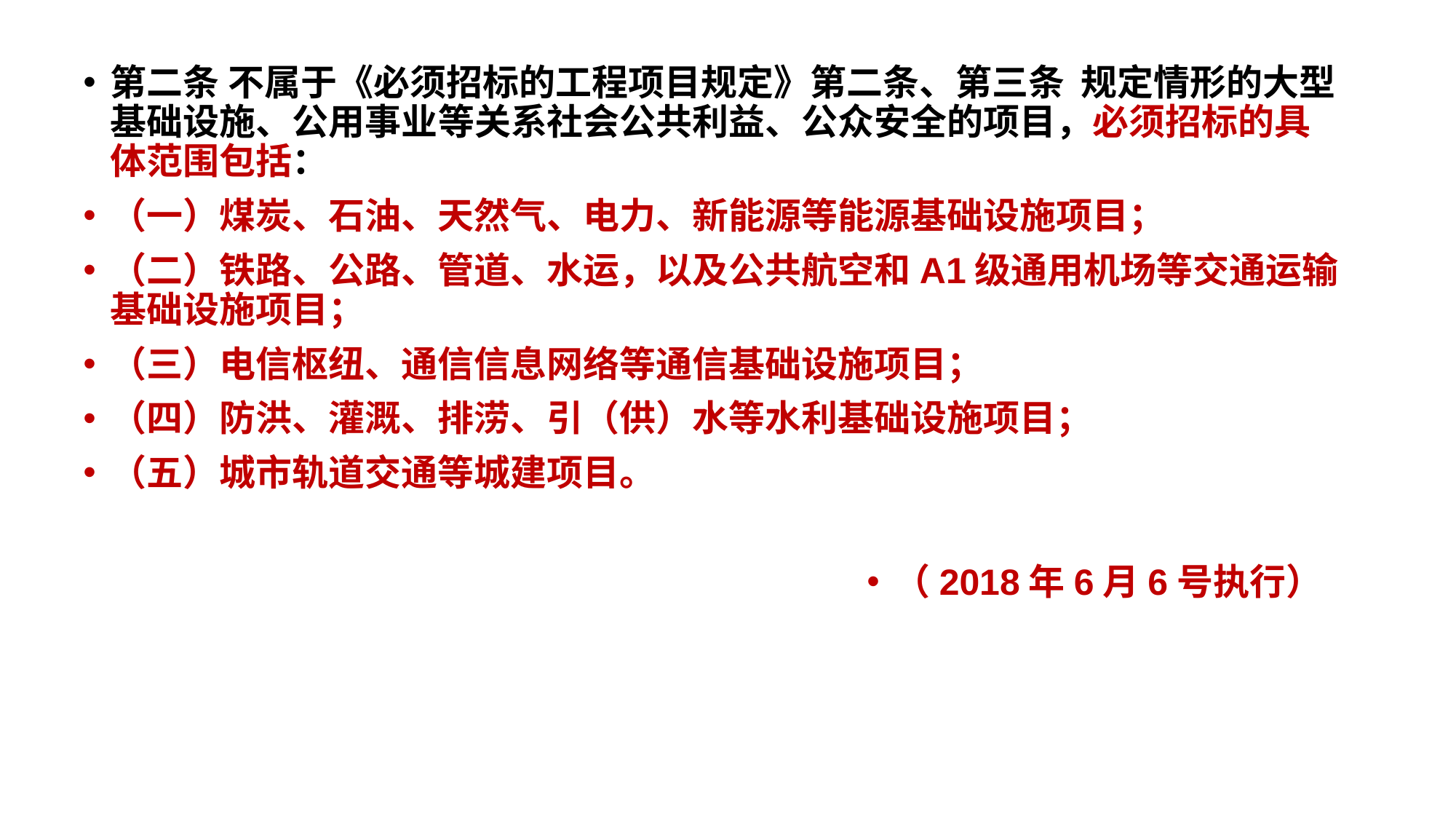

第二条 不属于《必须招标的工程项目规定》第二条、第三条  规定情形的大型基础设施、公用事业等关系社会公共利益、公众安全的项目，必须招标的具体范围包括：
（一）煤炭、石油、天然气、电力、新能源等能源基础设施项目；
（二）铁路、公路、管道、水运，以及公共航空和A1级通用机场等交通运输基础设施项目；
（三）电信枢纽、通信信息网络等通信基础设施项目；
（四）防洪、灌溉、排涝、引（供）水等水利基础设施项目；
（五）城市轨道交通等城建项目。

（2018年6月6号执行）